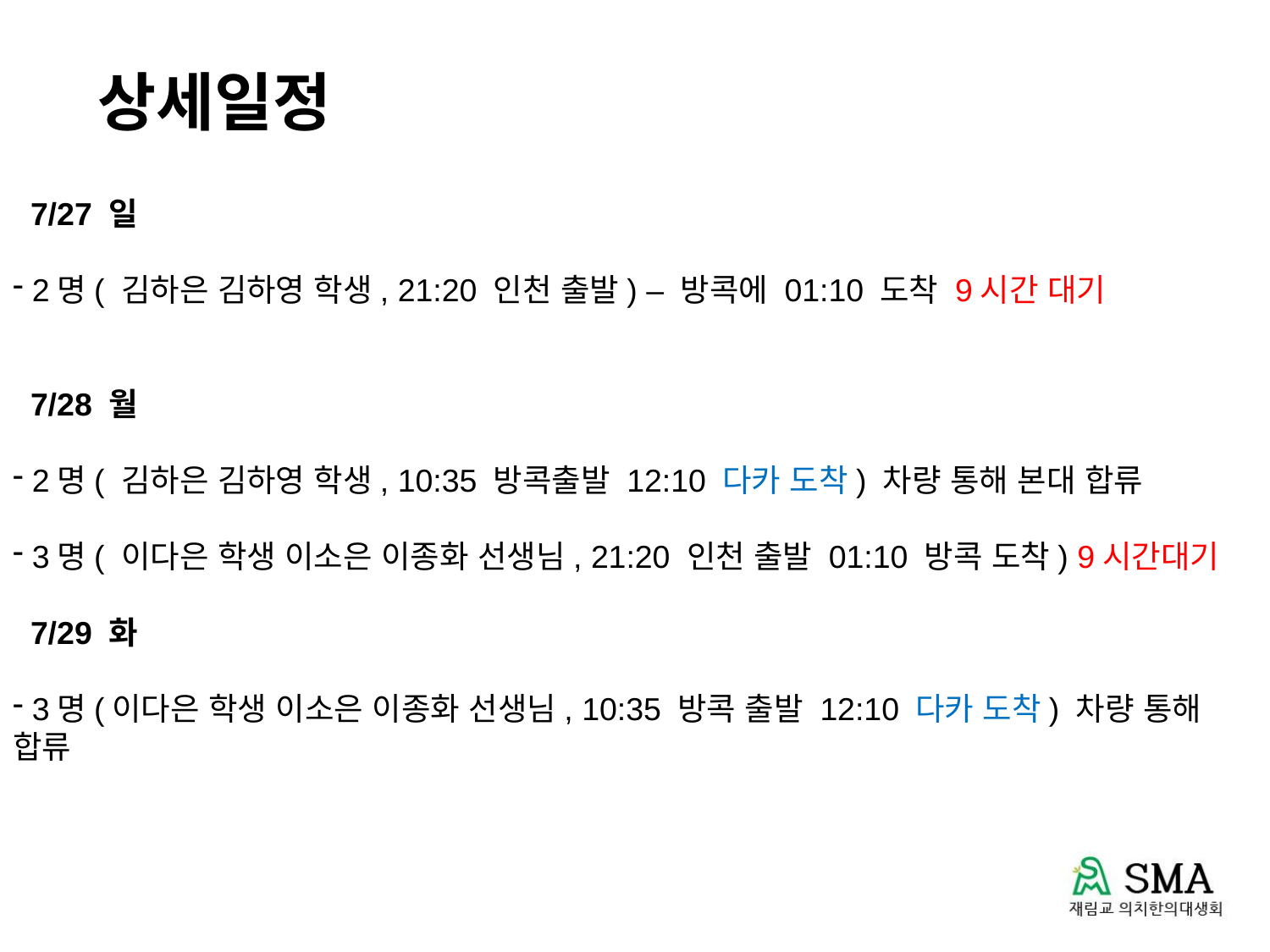

상세일정
  7/27 일

 2명( 김하은 김하영 학생, 21:20 인천 출발) – 방콕에 01:10 도착 9시간 대기

  7/28 월

 2명( 김하은 김하영 학생, 10:35 방콕출발 12:10 다카 도착) 차량 통해 본대 합류

 3명( 이다은 학생 이소은 이종화 선생님, 21:20 인천 출발 01:10 방콕 도착) 9시간대기

  7/29 화

 3명(이다은 학생 이소은 이종화 선생님, 10:35 방콕 출발 12:10 다카 도착) 차량 통해 합류